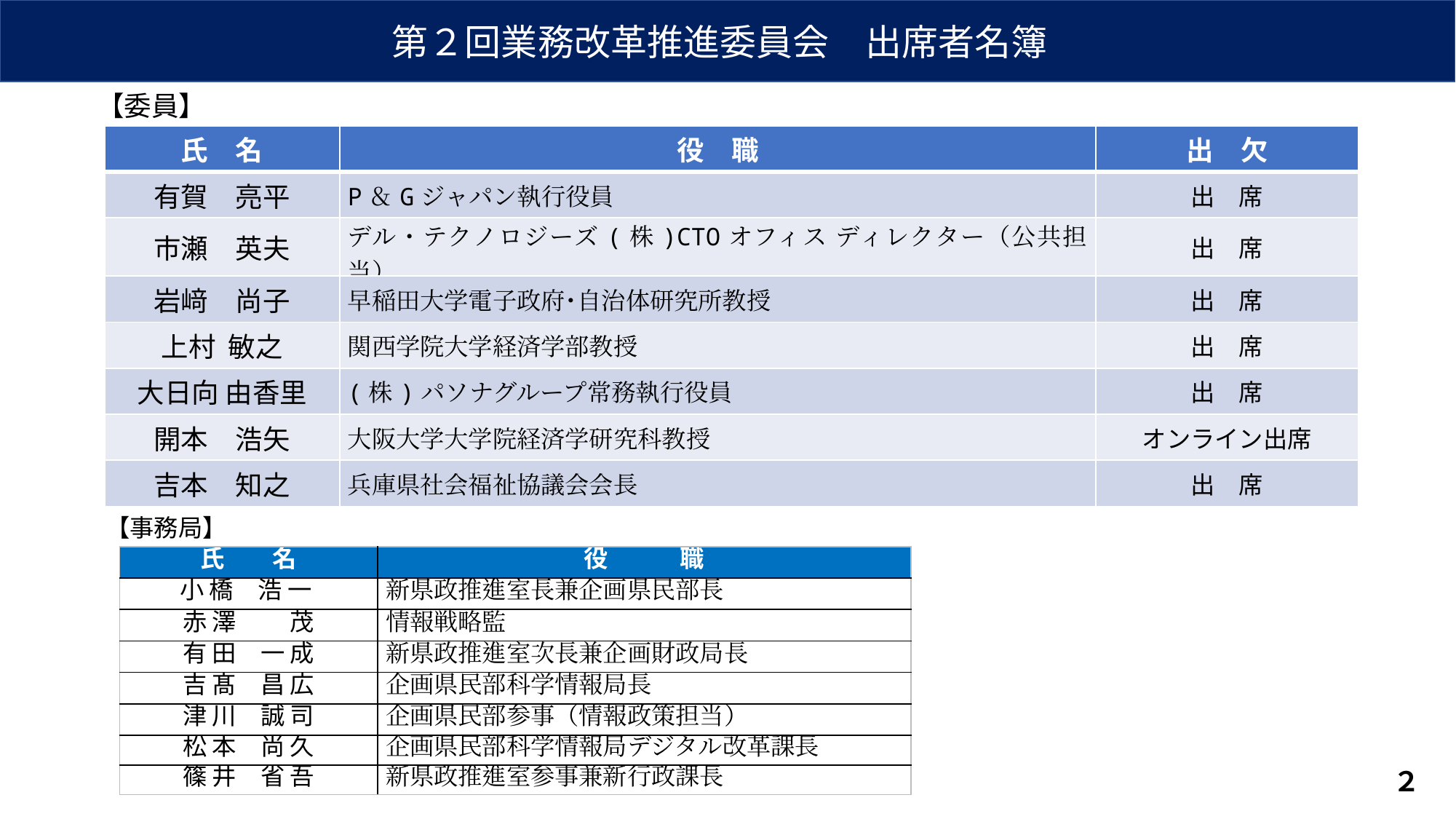

第２回業務改革推進委員会　出席者名簿
【委員】
| 氏　名 | 役　職 | 出　欠 |
| --- | --- | --- |
| 有賀　亮平 | P＆Gジャパン執行役員 | 出　席 |
| 市瀬　英夫 | デル・テクノロジーズ(株)CTOオフィス ディレクター（公共担当） | 出　席 |
| 岩﨑　尚子 | 早稲田大学電子政府･自治体研究所教授 | 出　席 |
| 上村 敏之 | 関西学院大学経済学部教授 | 出　席 |
| 大日向 由香里 | (株)パソナグループ常務執行役員 | 出　席 |
| 開本　浩矢 | 大阪大学大学院経済学研究科教授 | オンライン出席 |
| 吉本　知之 | 兵庫県社会福祉協議会会長 | 出　席 |
【事務局】
| 氏　　名 | 役　　　職 |
| --- | --- |
| 小 橋　浩 一 | 新県政推進室長兼企画県民部長 |
| 赤 澤　 　茂 | 情報戦略監 |
| 有 田　一 成 | 新県政推進室次長兼企画財政局長 |
| 吉 髙　昌 広 | 企画県民部科学情報局長 |
| 津 川　誠 司 | 企画県民部参事（情報政策担当） |
| 松 本　尚 久 | 企画県民部科学情報局デジタル改革課長 |
| 篠 井　省 吾 | 新県政推進室参事兼新行政課長 |
２